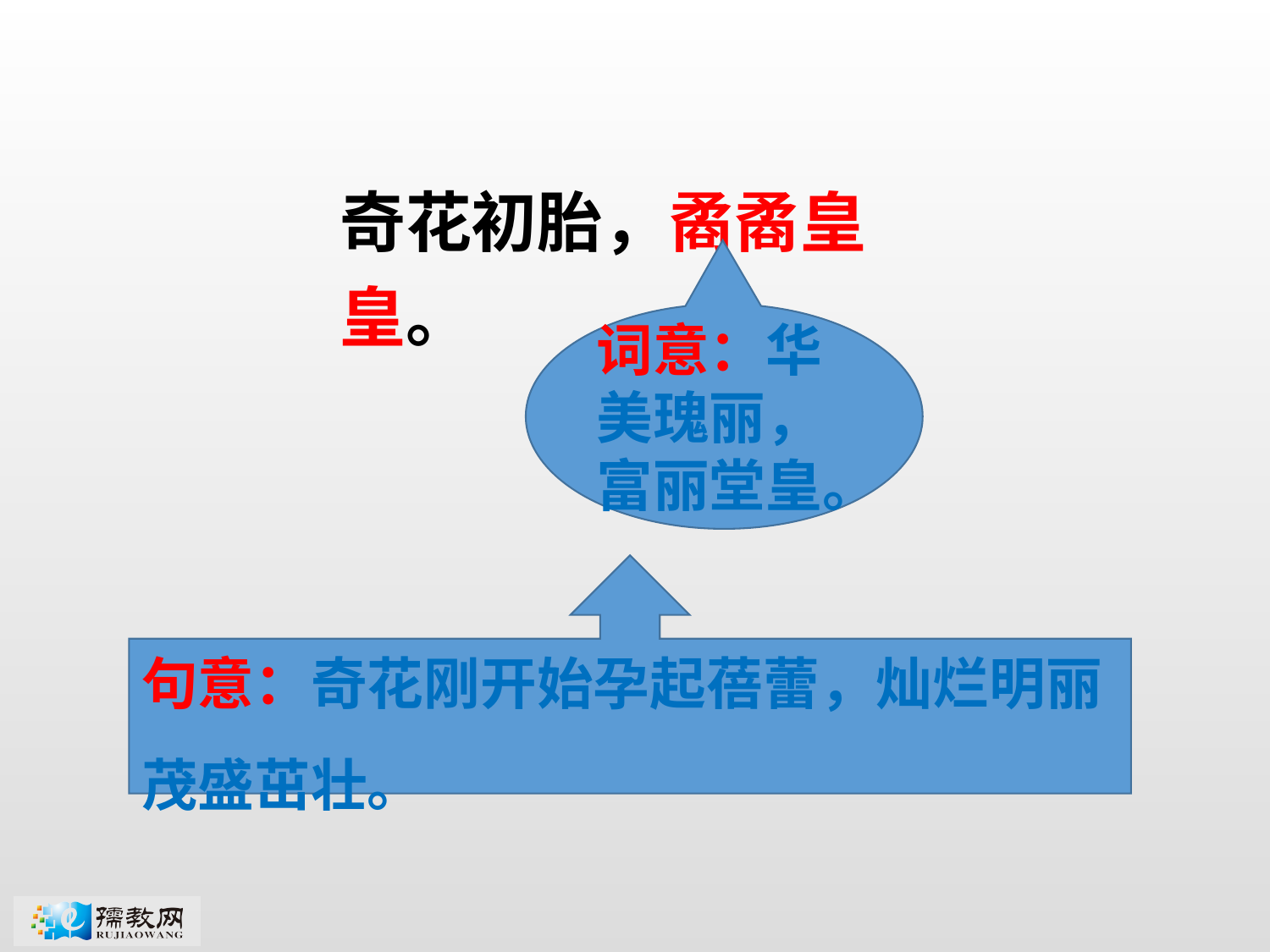

奇花初胎，矞矞皇皇。
词意：华美瑰丽，富丽堂皇。
句意：奇花刚开始孕起蓓蕾，灿烂明丽茂盛茁壮。